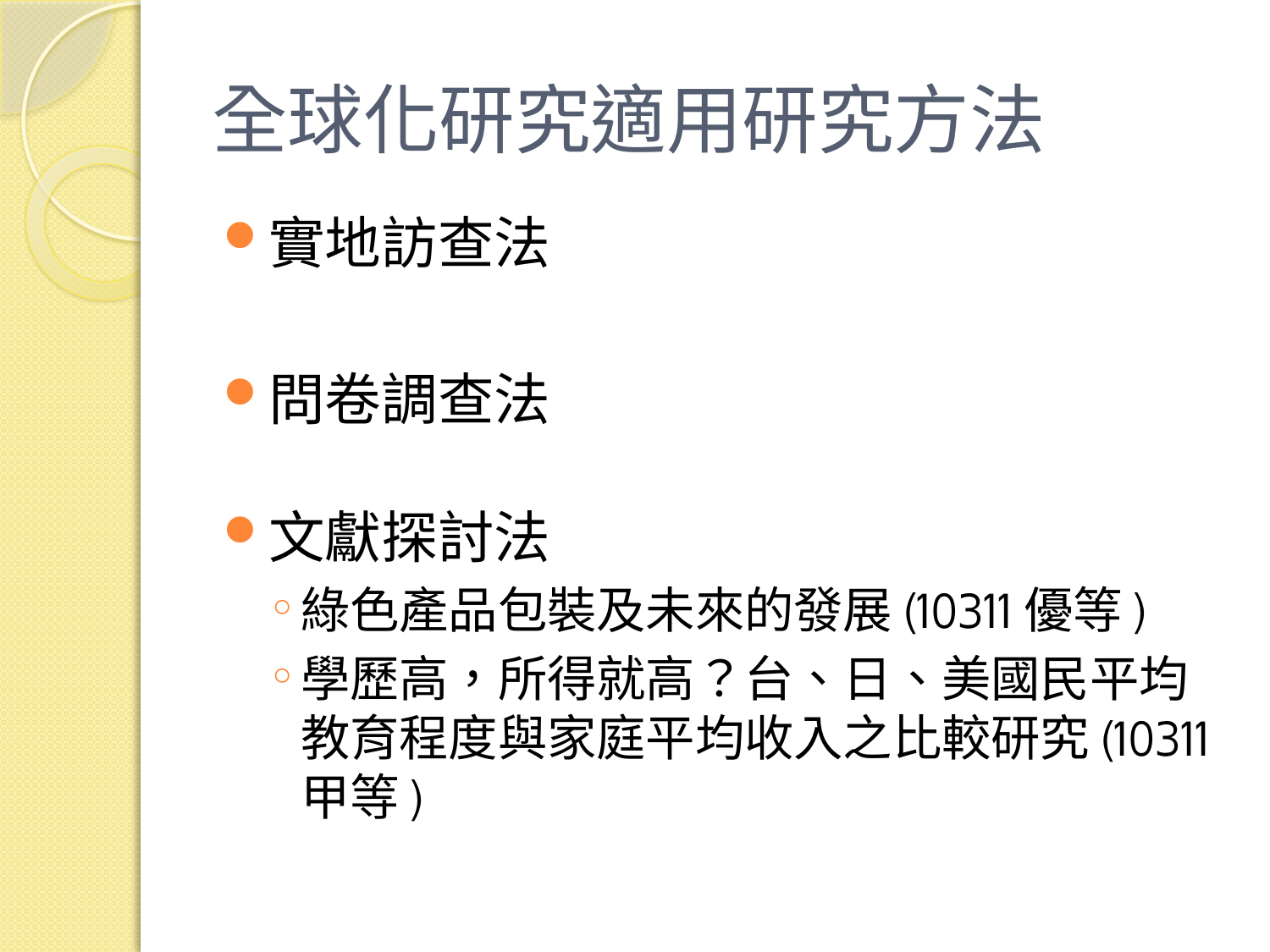

# 全球化研究適用研究方法
實地訪查法

問卷調查法

文獻探討法
綠色產品包裝及未來的發展(10311優等)
學歷高，所得就高？台、日、美國民平均教育程度與家庭平均收入之比較研究(10311甲等)